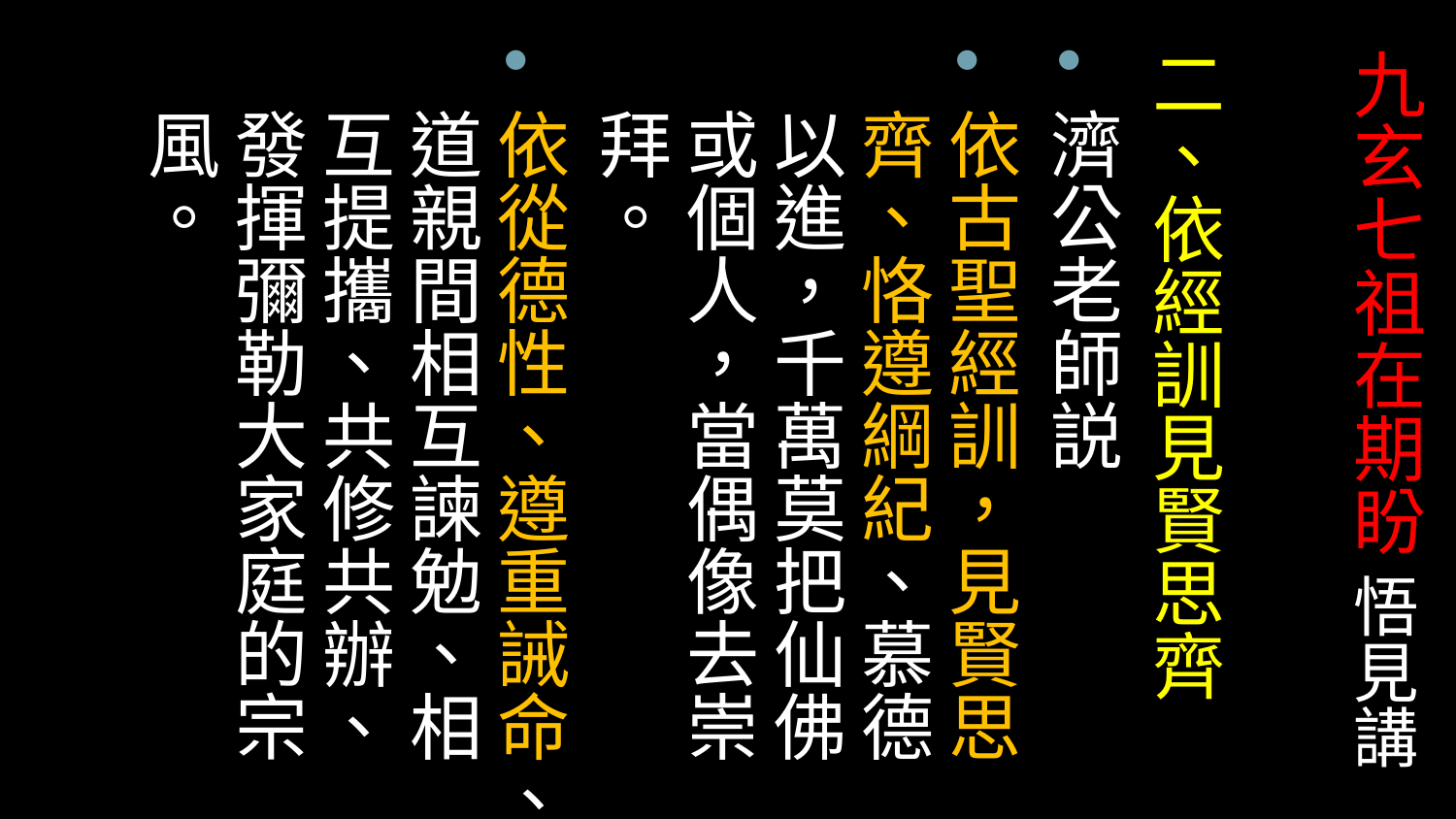

# 九玄七祖在期盼 悟見講
二、依經訓見賢思齊
濟公老師説
依古聖經訓，見賢思齊、恪遵綱紀、慕德以進，千萬莫把仙佛或個人，當偶像去崇拜。
依從德性、遵重誡命、道親間相互諫勉、相互提攜、共修共辦、發揮彌勒大家庭的宗風。